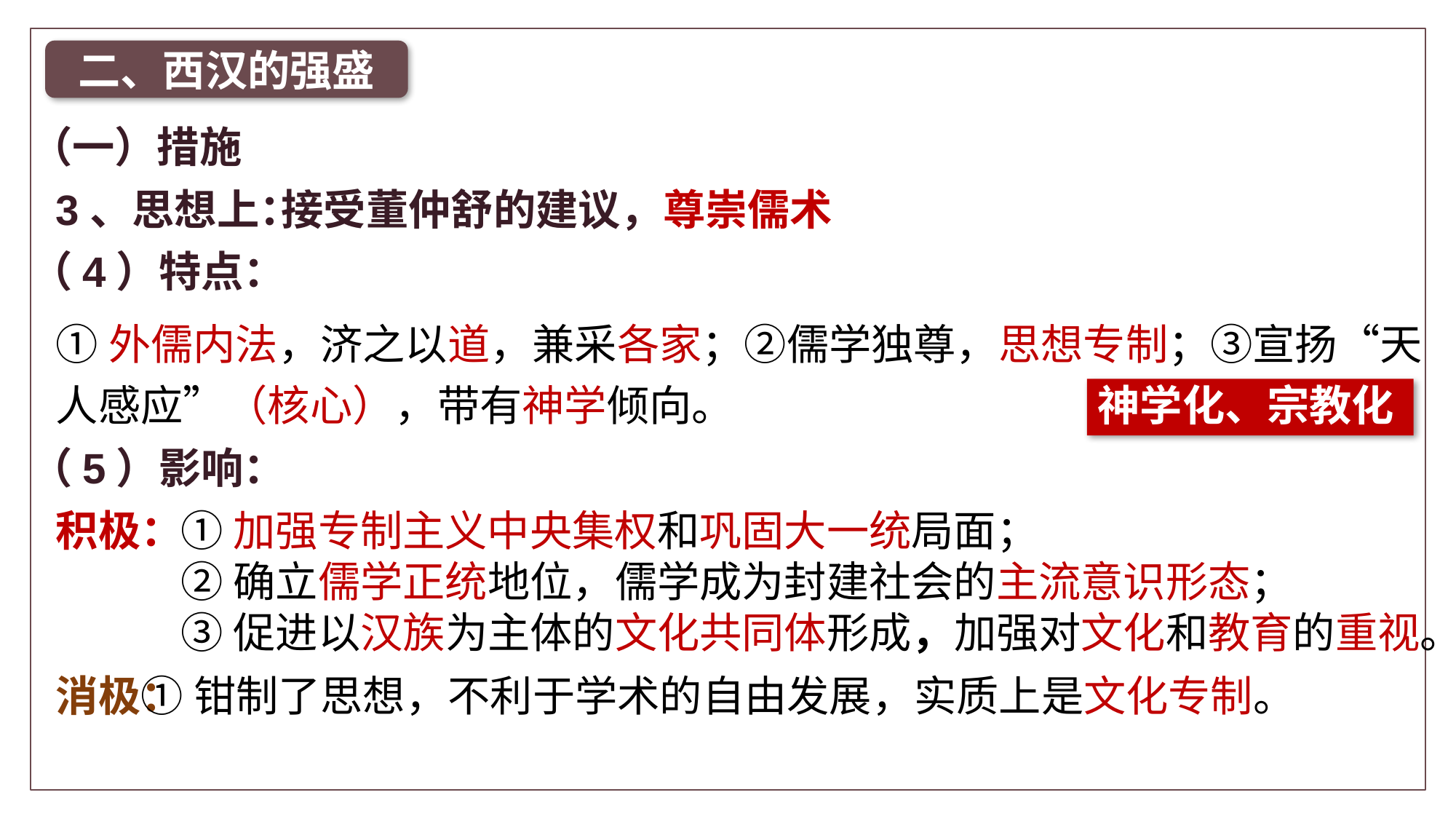

二、西汉的强盛
（一）措施
3、思想上：
接受董仲舒的建议，尊崇儒术
（4）特点：
①外儒内法，济之以道，兼采各家；②儒学独尊，思想专制；③宣扬“天人感应”（核心），带有神学倾向。
神学化、宗教化
（5）影响：
积极：
①加强专制主义中央集权和巩固大一统局面；
②确立儒学正统地位，儒学成为封建社会的主流意识形态；
③促进以汉族为主体的文化共同体形成，加强对文化和教育的重视。
         ①钳制了思想，不利于学术的自由发展，实质上是文化专制。
消极：